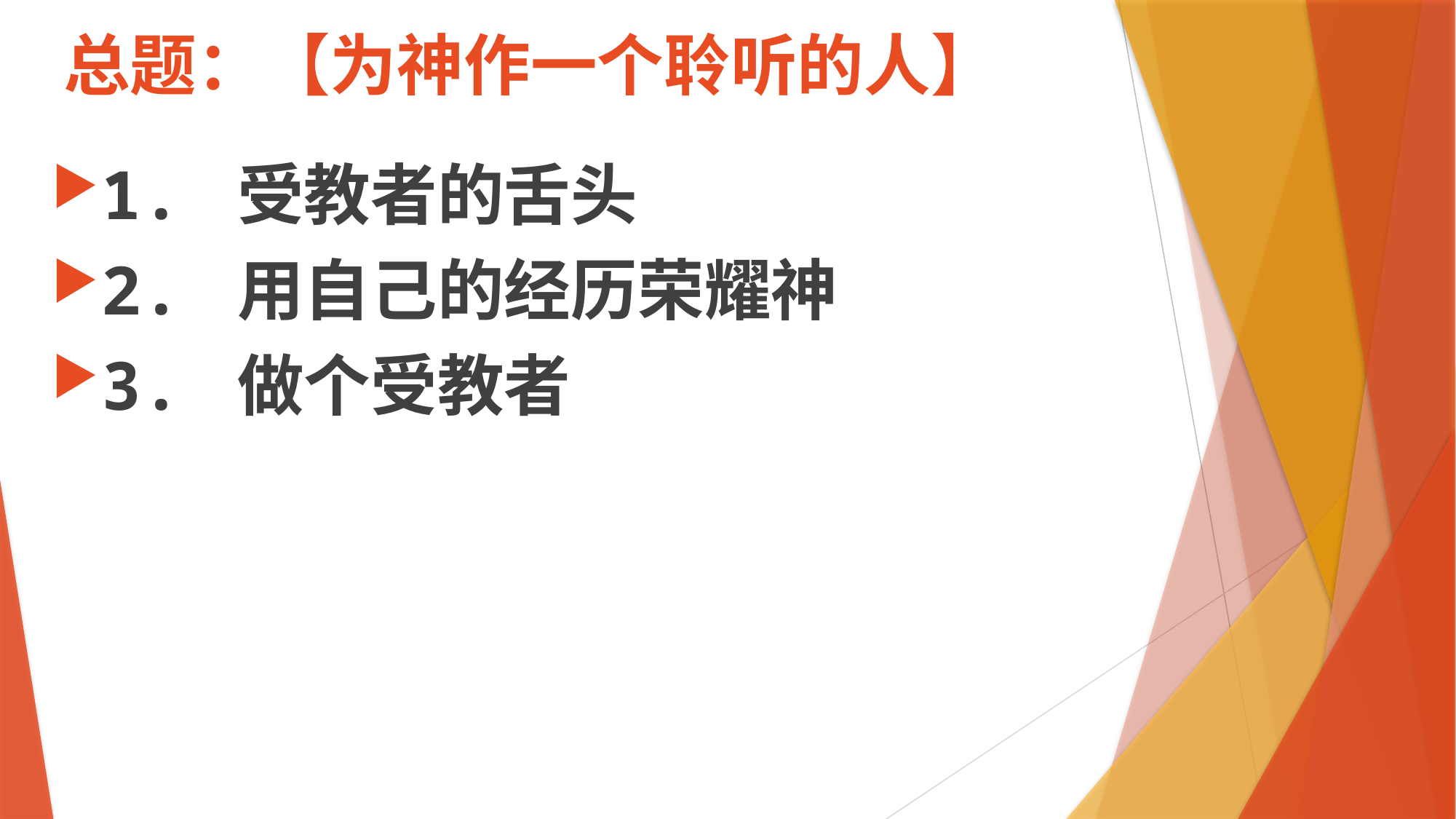

# 总题：【为神作一个聆听的人】
1. 受教者的舌头
2. 用自己的经历荣耀神
3. 做个受教者